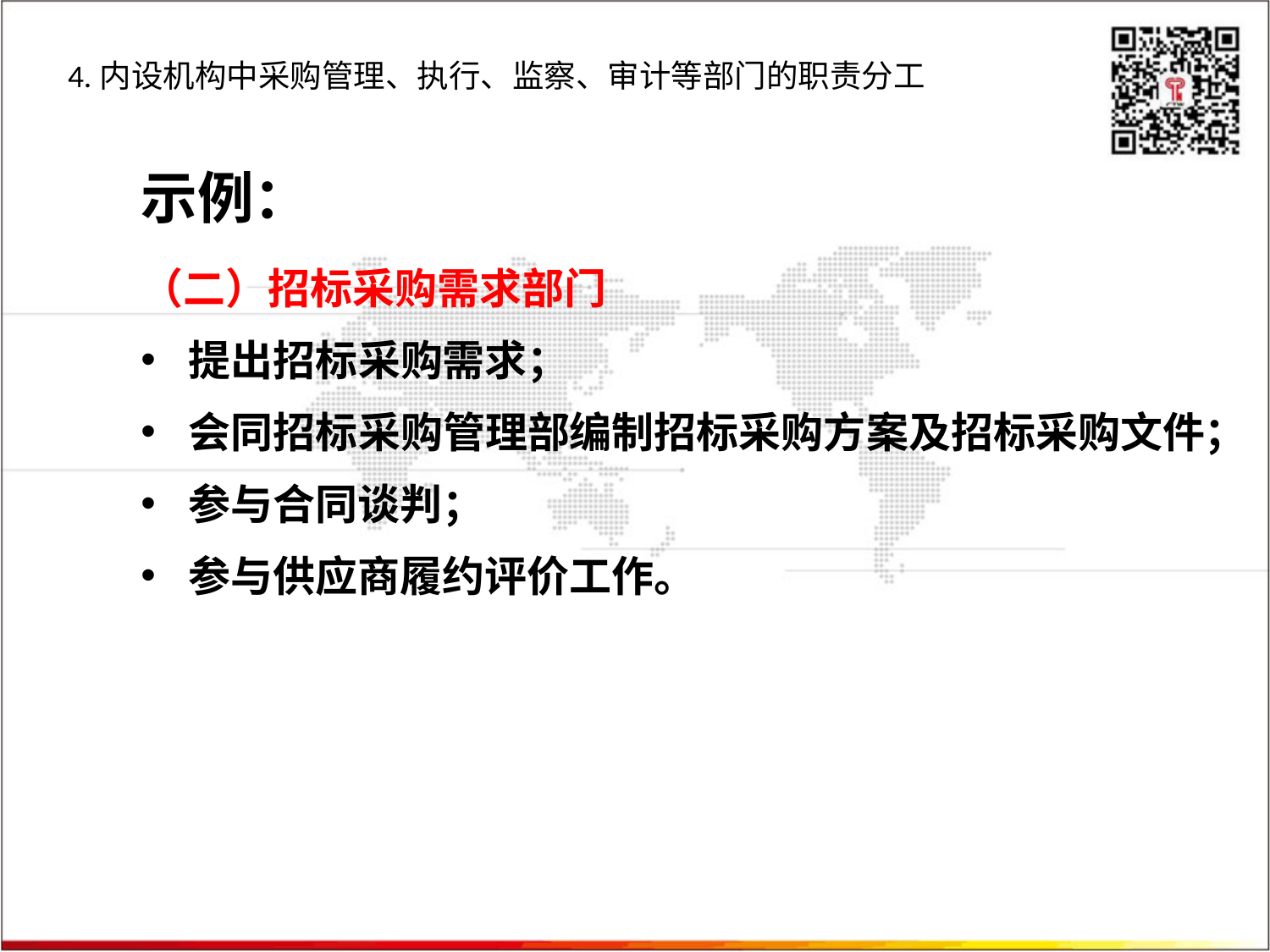

4.内设机构中采购管理、执行、监察、审计等部门的职责分工投标争议的
示例：
（二）招标采购需求部门
提出招标采购需求；
会同招标采购管理部编制招标采购方案及招标采购文件；
参与合同谈判；
参与供应商履约评价工作。